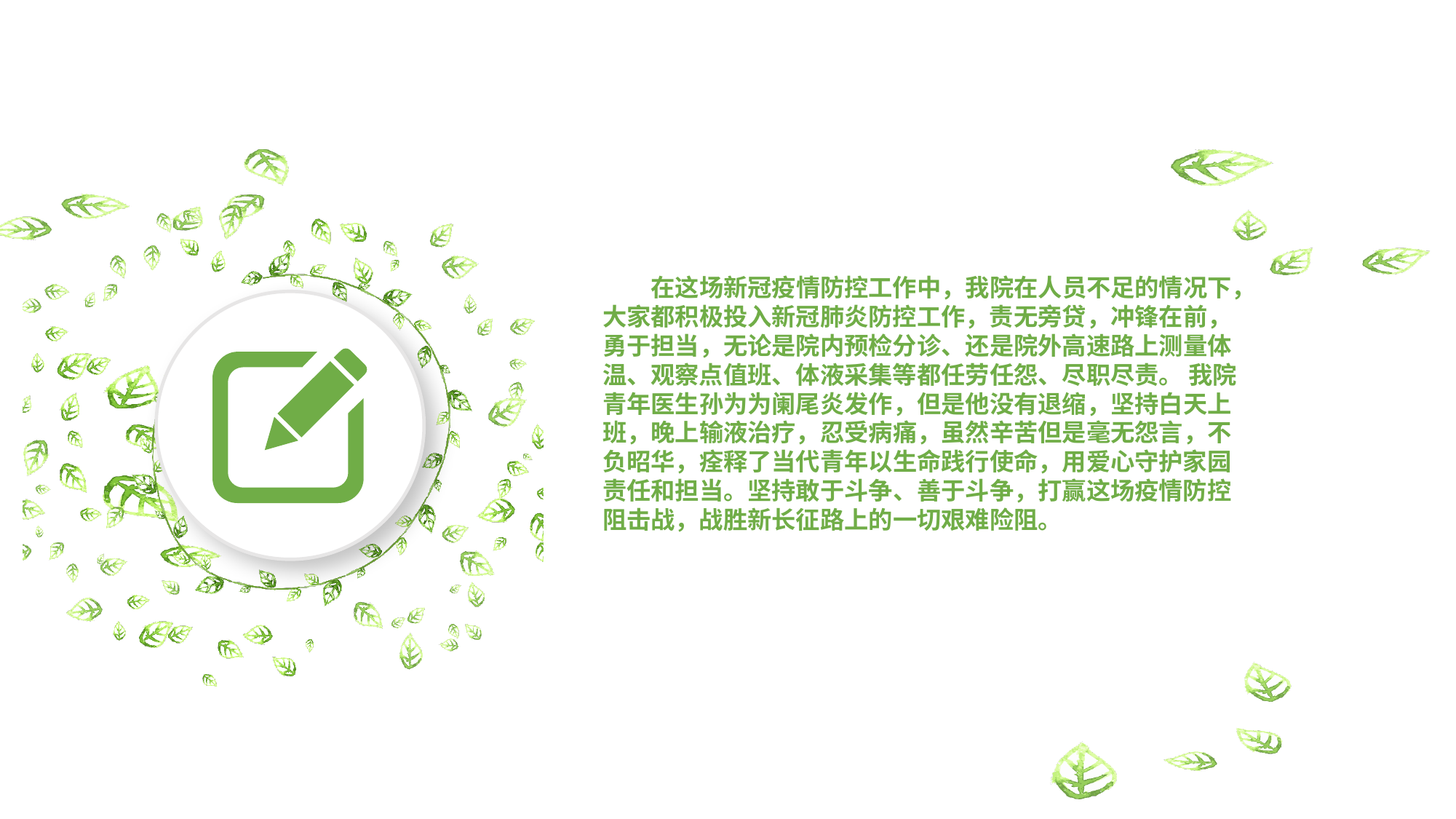

在这场新冠疫情防控工作中，我院在人员不足的情况下，大家都积极投入新冠肺炎防控工作，责无旁贷，冲锋在前，勇于担当，无论是院内预检分诊、还是院外高速路上测量体温、观察点值班、体液采集等都任劳任怨、尽职尽责。 我院青年医生孙为为阑尾炎发作，但是他没有退缩，坚持白天上班，晚上输液治疗，忍受病痛，虽然辛苦但是毫无怨言，不负昭华，痊释了当代青年以生命践行使命，用爱心守护家园责任和担当。坚持敢于斗争、善于斗争，打赢这场疫情防控阻击战，战胜新长征路上的一切艰难险阻。